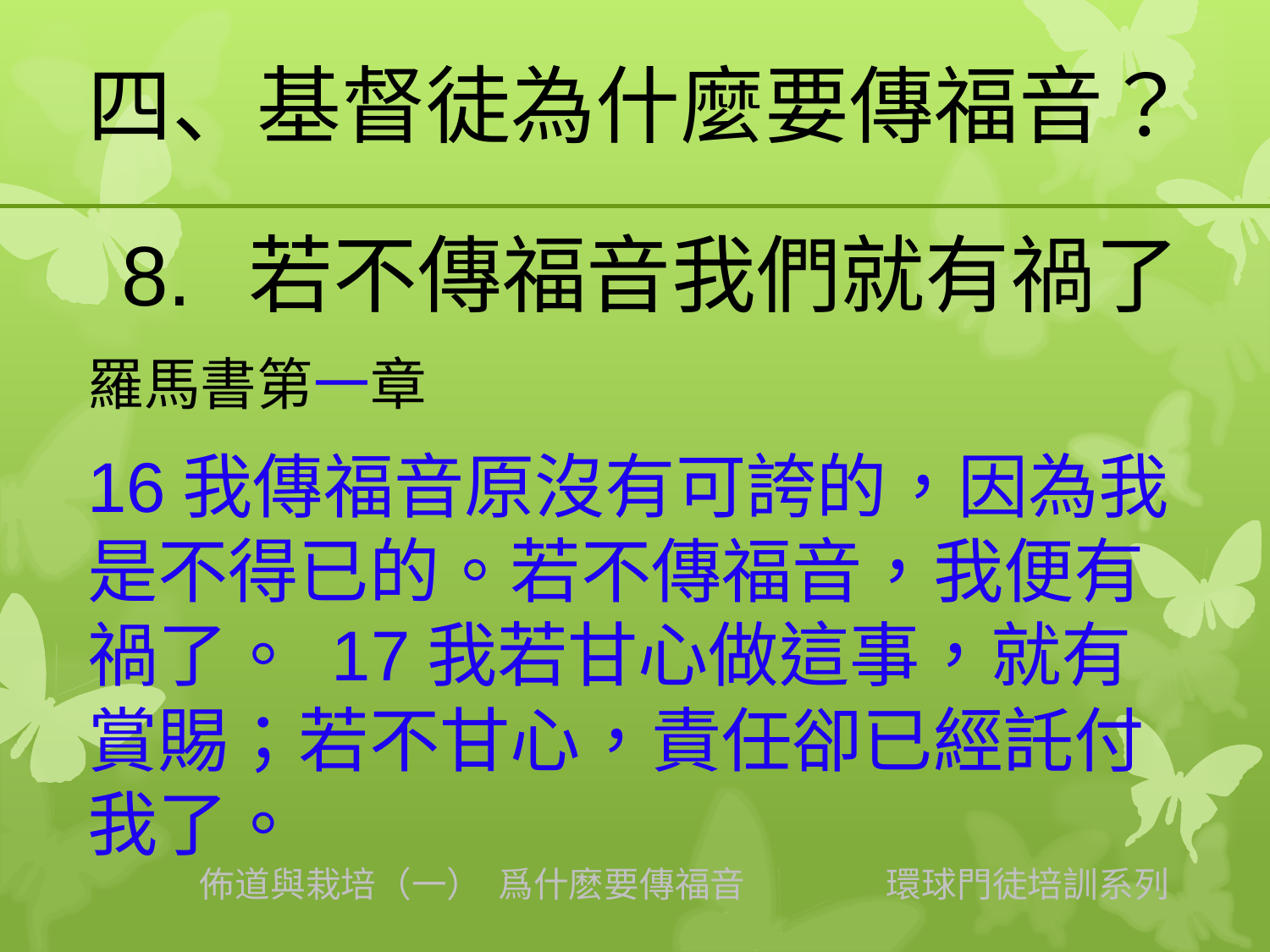

四、基督徒為什麼要傳福音？

若不傳福音我們就有禍了

羅馬書第一章

16我傳福音原沒有可誇的，因為我是不得已的。若不傳福音，我便有禍了。 17我若甘心做這事，就有賞賜；若不甘心，責任卻已經託付我了。